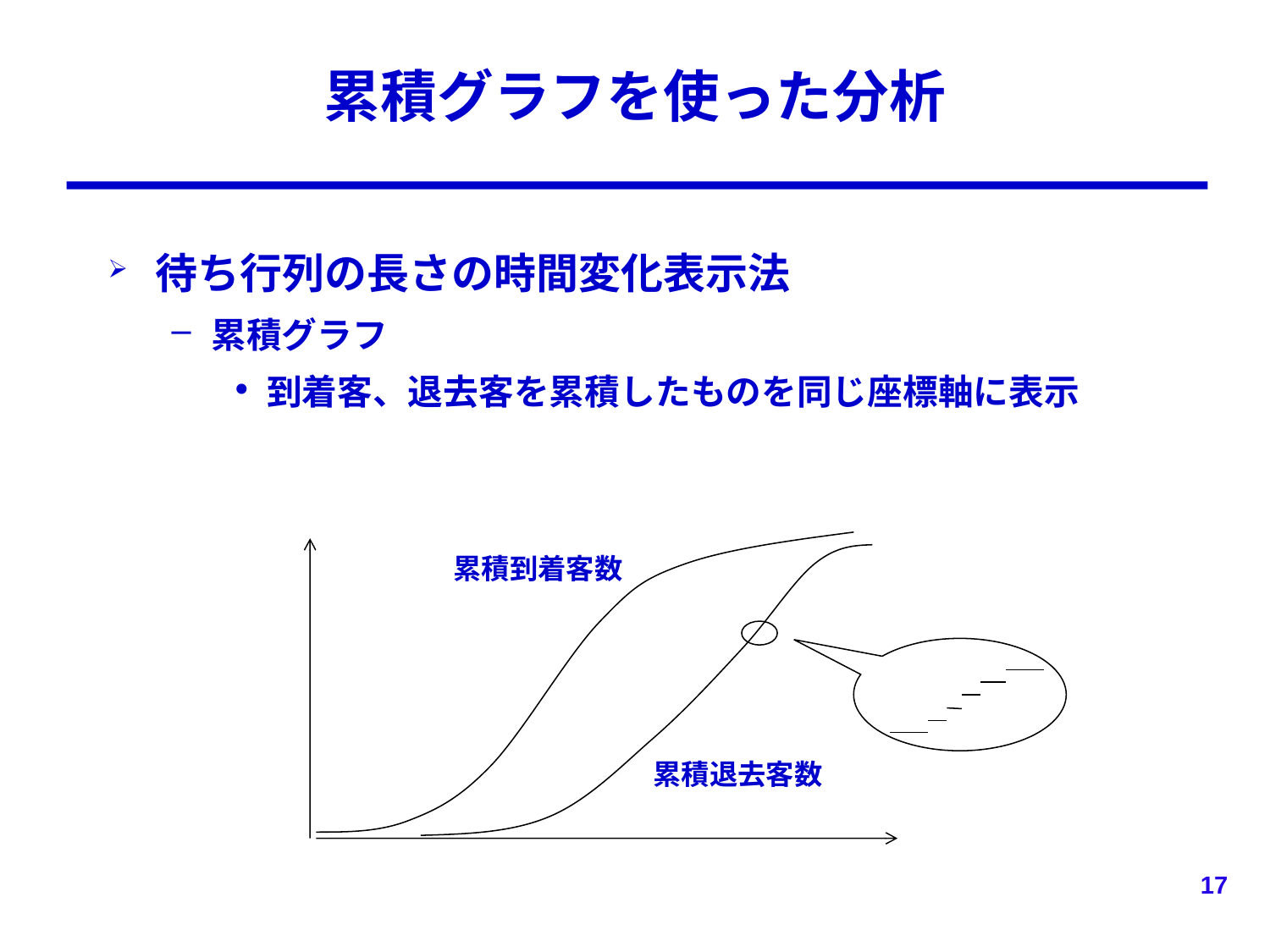

# 累積グラフを使った分析
待ち行列の長さの時間変化表示法
累積グラフ
到着客、退去客を累積したものを同じ座標軸に表示

累積到着客数

累積退去客数

17